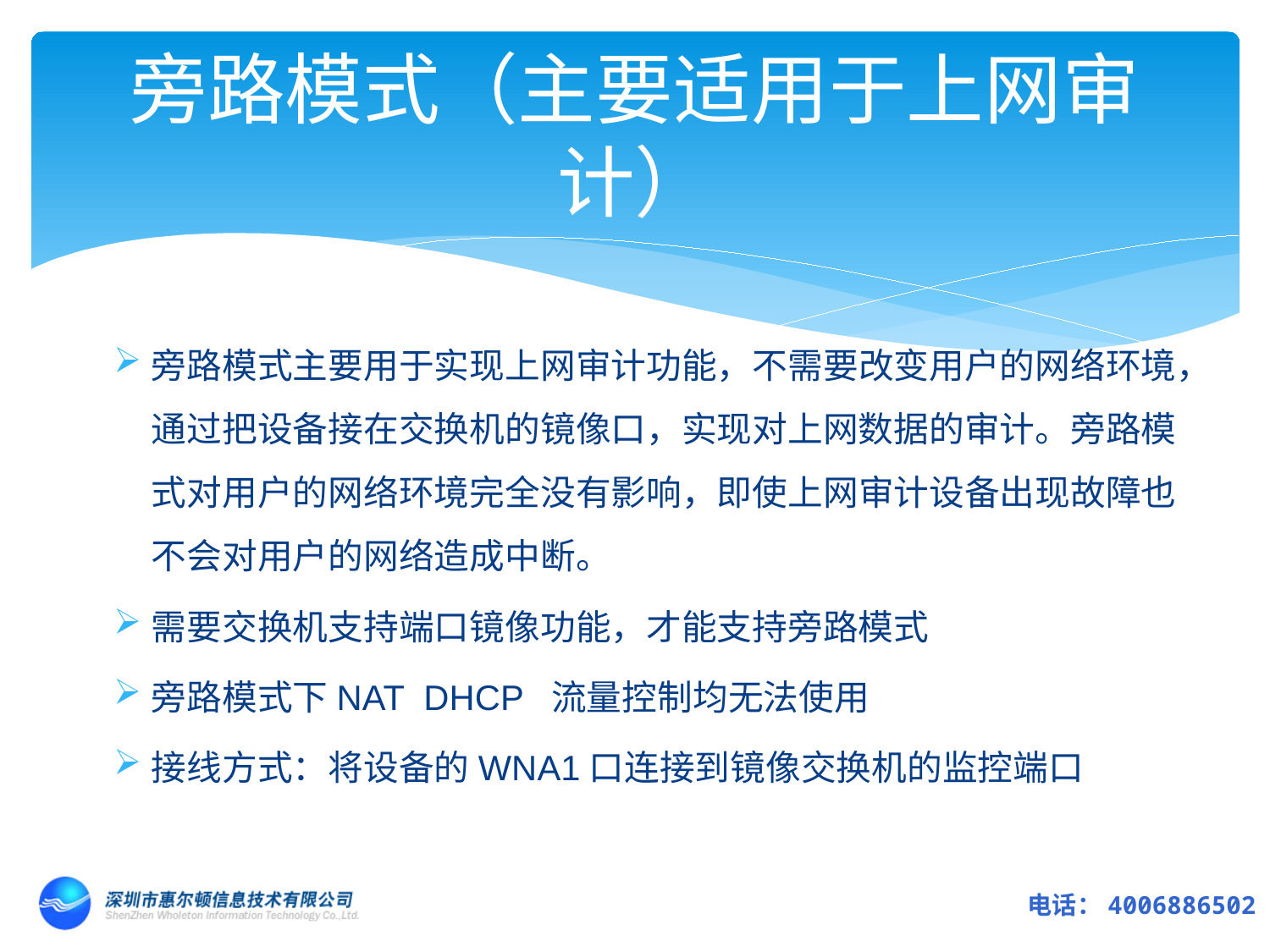

# 旁路模式（主要适用于上网审计）
旁路模式主要用于实现上网审计功能，不需要改变用户的网络环境，通过把设备接在交换机的镜像口，实现对上网数据的审计。旁路模式对用户的网络环境完全没有影响，即使上网审计设备出现故障也不会对用户的网络造成中断。
需要交换机支持端口镜像功能，才能支持旁路模式
旁路模式下NAT  DHCP  流量控制均无法使用
接线方式：将设备的WNA1口连接到镜像交换机的监控端口